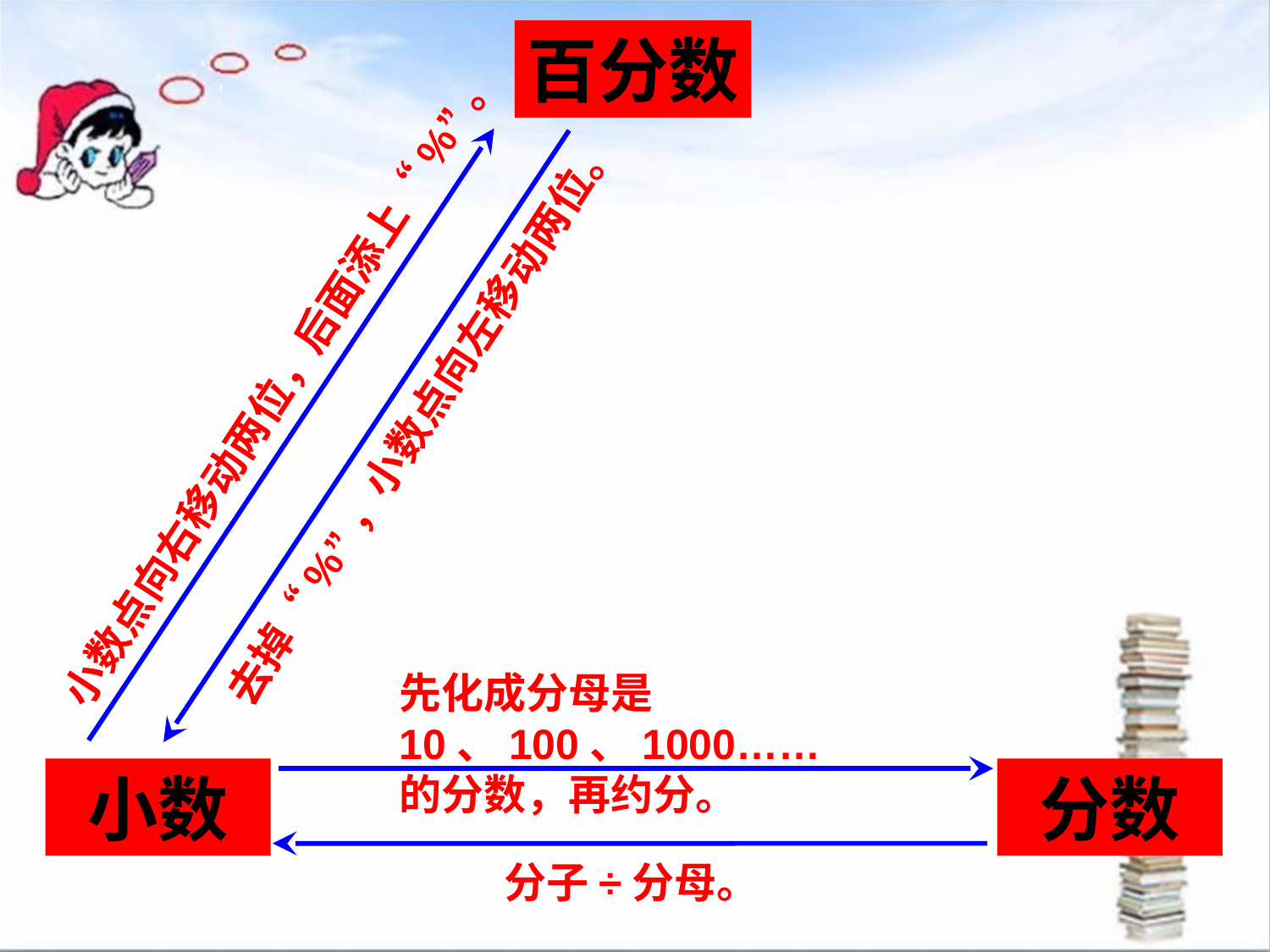

百分数
去掉“%”，小数点向左移动两位。
小数点向右移动两位，后面添上“%”。

先化成分母是10、100、1000……的分数，再约分。
小数
分数

分子÷分母。